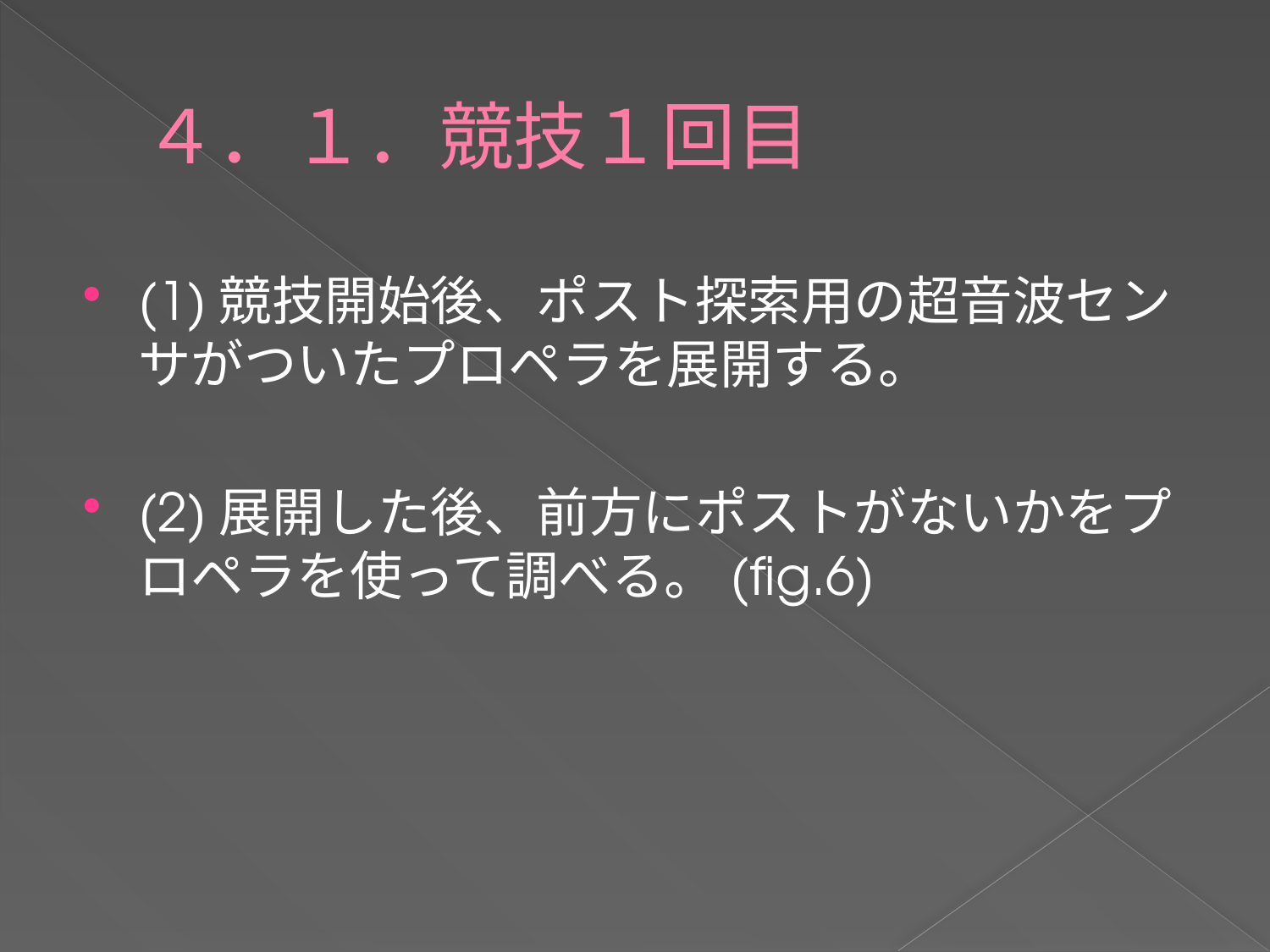

# ４．１．競技１回目
(1)競技開始後、ポスト探索用の超音波センサがついたプロペラを展開する。

(2)展開した後、前方にポストがないかをプロペラを使って調べる。(fig.6)